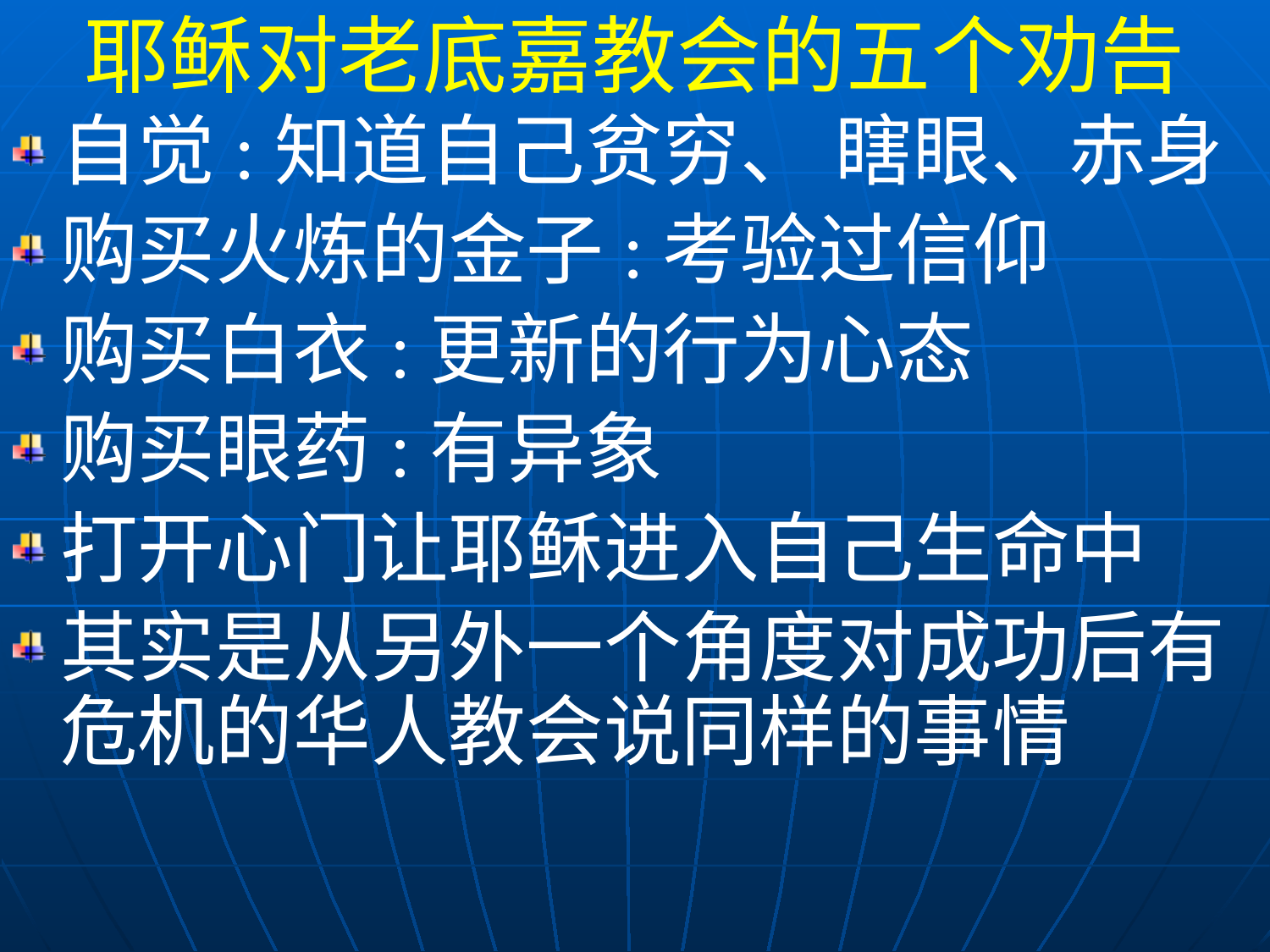

耶稣对老底嘉教会的五个劝告
自觉:知道自己贫穷、 瞎眼、赤身
购买火炼的金子:考验过信仰
购买白衣:更新的行为心态
购买眼药:有异象
打开心门让耶稣进入自己生命中
其实是从另外一个角度对成功后有危机的华人教会说同样的事情